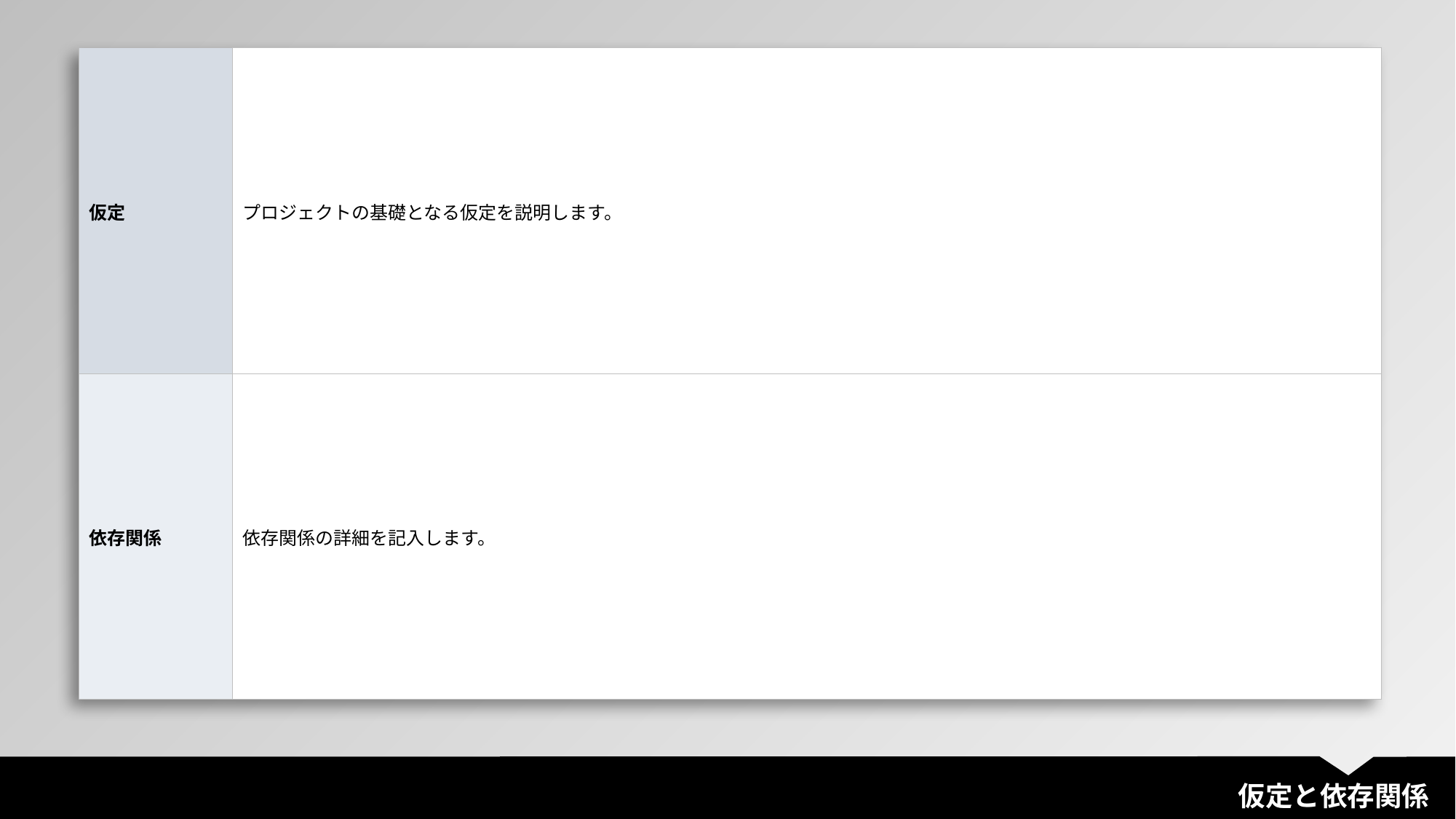

| 仮定 | プロジェクトの基礎となる仮定を説明します。 |
| --- | --- |
| 依存関係 | 依存関係の詳細を記入します。 |

仮定と依存関係